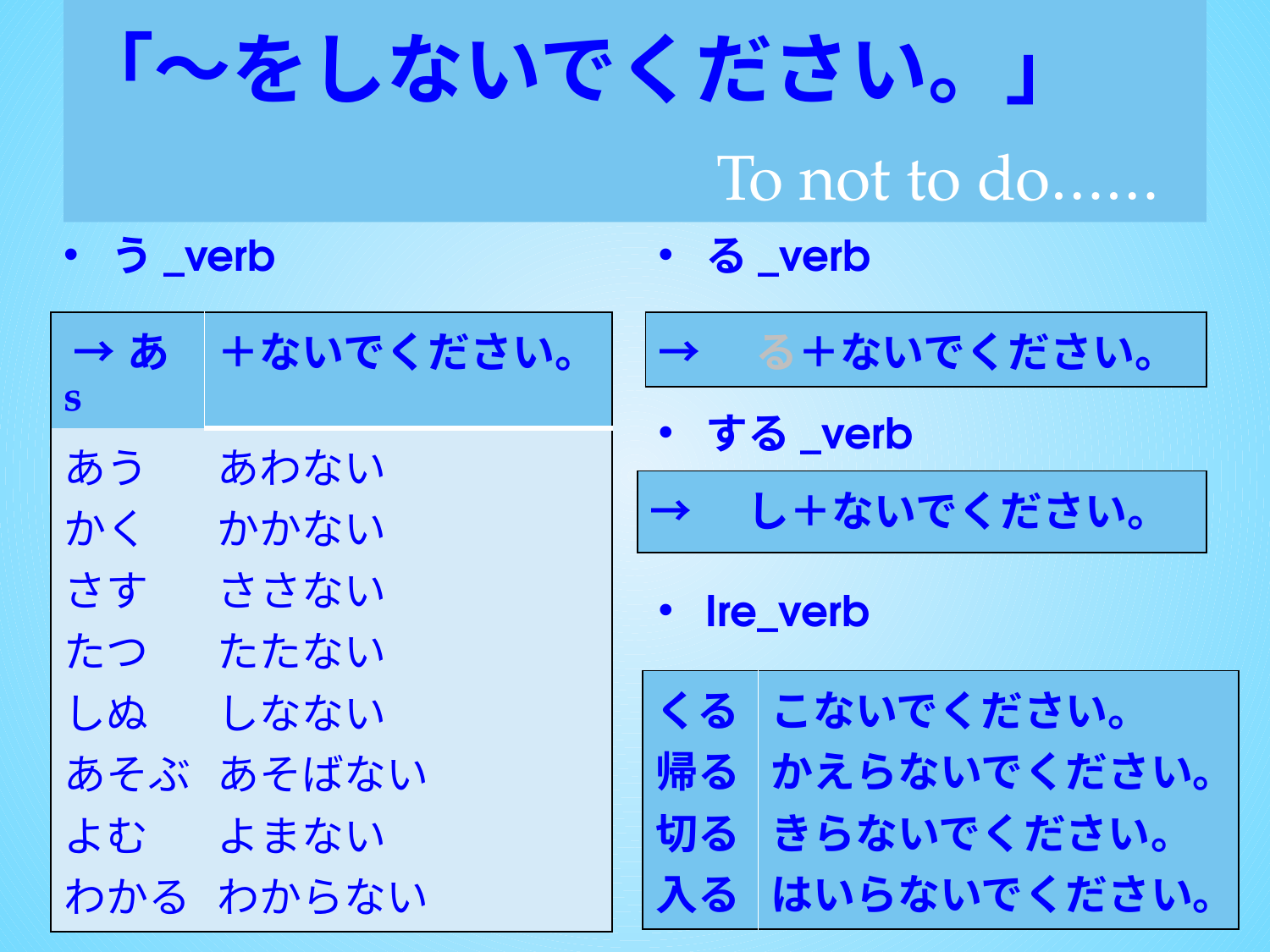

# 「〜をしないでください。」 　　　　　　　　To not to do……
う_verb
る_verb

する_verb

Ire_verb

| →あs | ＋ないでください。 |
| --- | --- |
| あう かく さす たつ しぬ あそぶ よむ わかる | あわない かかない ささない たたない しなない あそばない よまない わからない |
| →　る＋ないでください。 |
| --- |
| →　し＋ないでください。 |
| --- |
| くる 帰る 切る 入る | こないでください。 かえらないでください。 きらないでください。 はいらないでください。 |
| --- | --- |